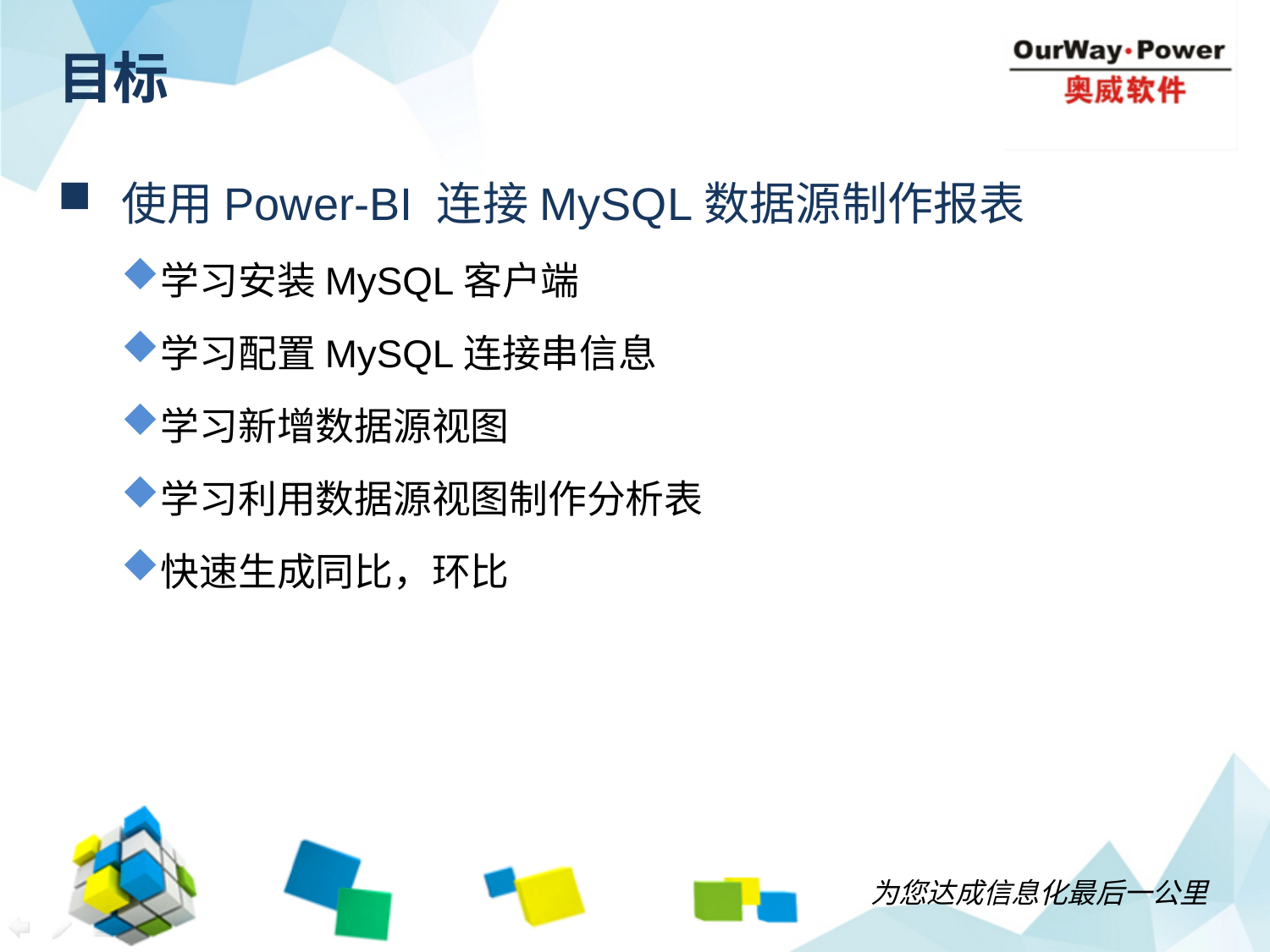

# 目标
使用Power-BI 连接MySQL数据源制作报表
学习安装MySQL客户端
学习配置MySQL连接串信息
学习新增数据源视图
学习利用数据源视图制作分析表
快速生成同比，环比